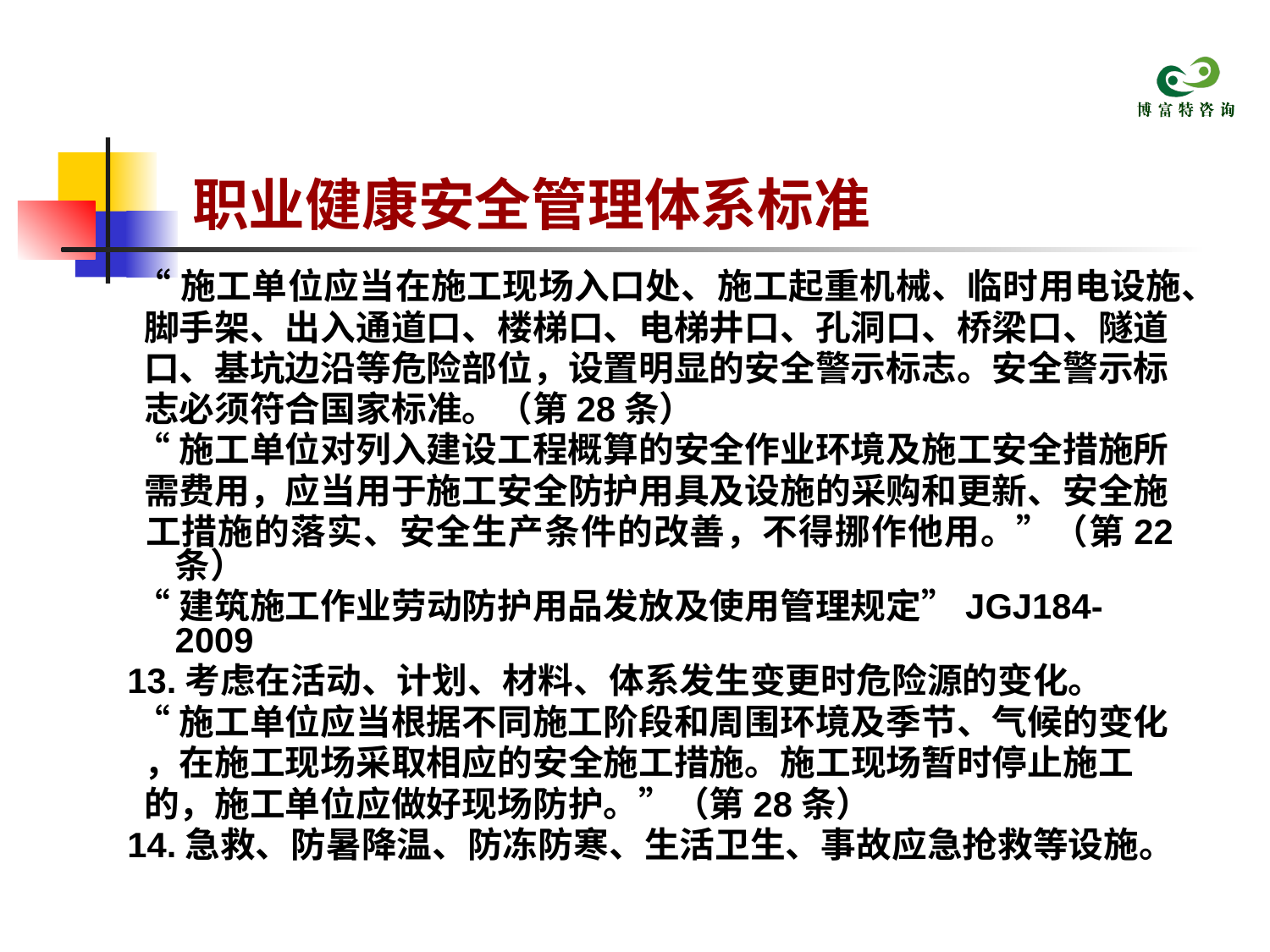

# 职业健康安全管理体系标准
 “施工单位应当在施工现场入口处、施工起重机械、临时用电设施、
 脚手架、出入通道口、楼梯口、电梯井口、孔洞口、桥梁口、隧道
 口、基坑边沿等危险部位，设置明显的安全警示标志。安全警示标
 志必须符合国家标准。（第28条）
 “施工单位对列入建设工程概算的安全作业环境及施工安全措施所
 需费用，应当用于施工安全防护用具及设施的采购和更新、安全施
 工措施的落实、安全生产条件的改善，不得挪作他用。”（第22条）
 “建筑施工作业劳动防护用品发放及使用管理规定”JGJ184-2009
13.考虑在活动、计划、材料、体系发生变更时危险源的变化。
 “施工单位应当根据不同施工阶段和周围环境及季节、气候的变化
 ，在施工现场采取相应的安全施工措施。施工现场暂时停止施工
 的，施工单位应做好现场防护。”（第28条）
14.急救、防暑降温、防冻防寒、生活卫生、事故应急抢救等设施。

42